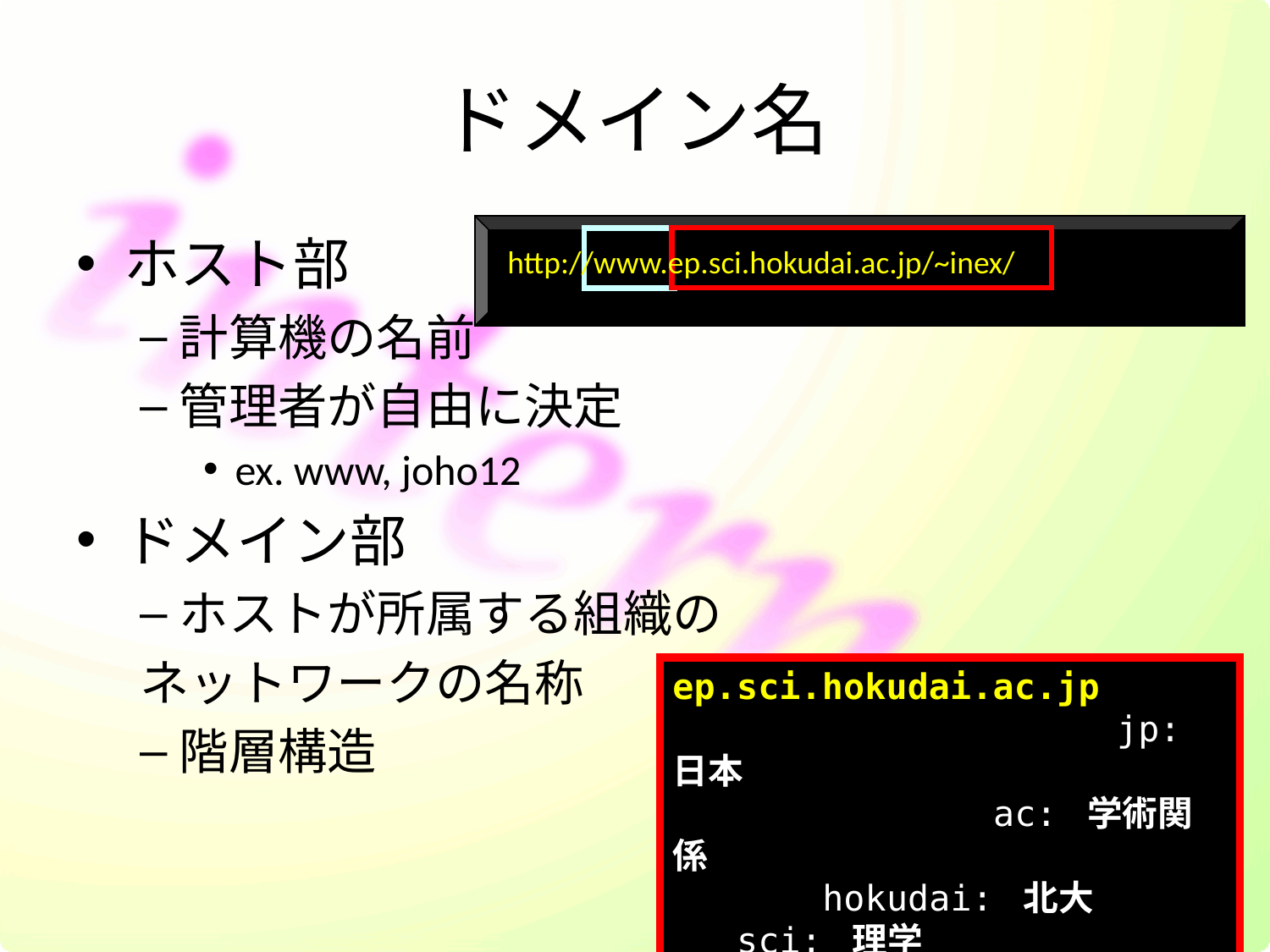

# ドメイン名

ホスト部
計算機の名前
管理者が自由に決定
ex. www, joho12
ドメイン部
ホストが所属する組織の
ネットワークの名称
階層構造

http://www.ep.sci.hokudai.ac.jp/~inex/
ep.sci.hokudai.ac.jp
　　  　　  　　　　　　　  jp: 日本
               ac: 学術関係
       hokudai: 北大
   sci: 理学
ep: 地球惑星